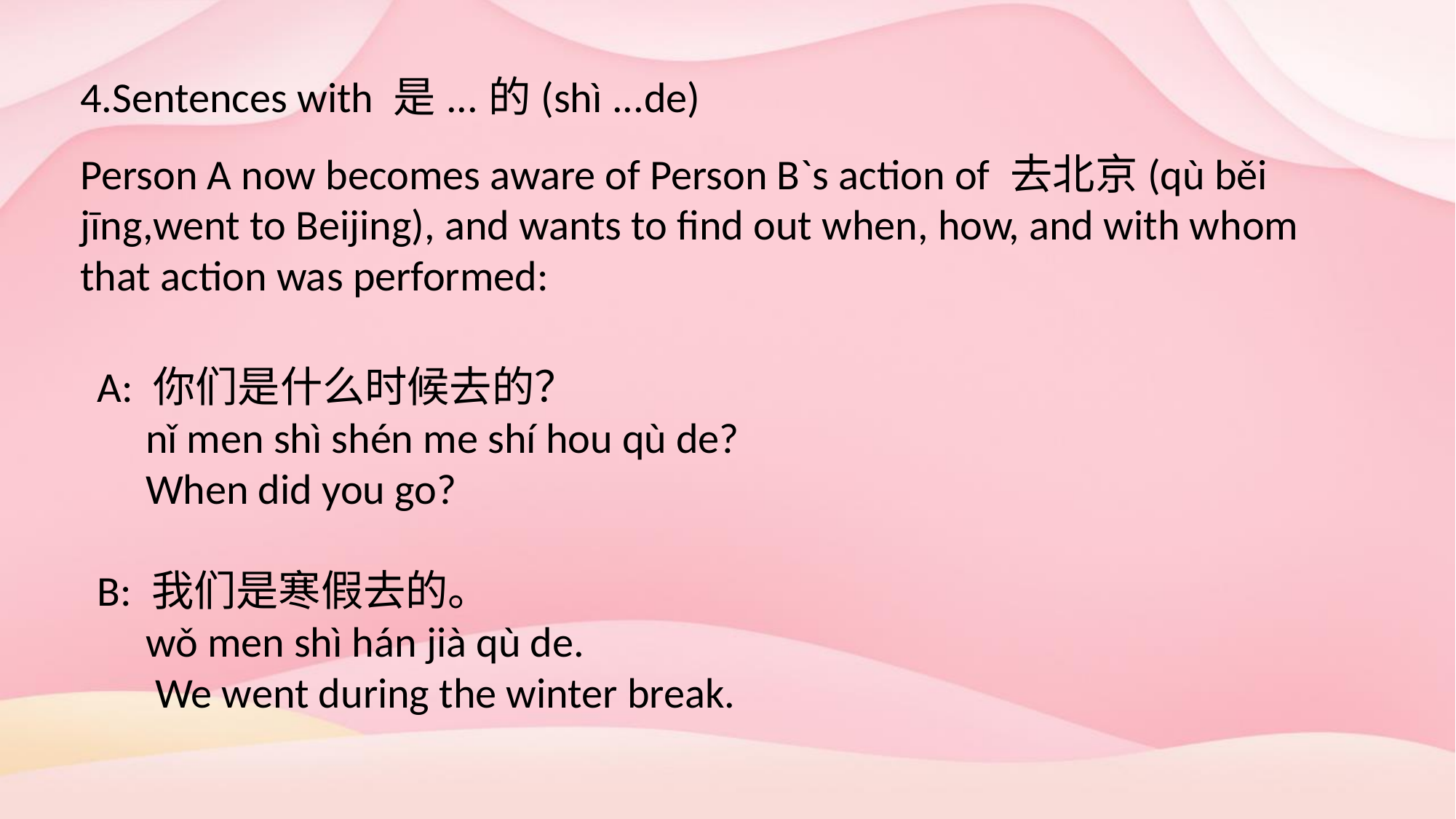

4.Sentences with 是...的(shì ...de)
Person A now becomes aware of Person B`s action of 去北京(qù běi jīng,went to Beijing), and wants to find out when, how, and with whom that action was performed:

A: 你们是什么时候去的？
     nǐ men shì shén me shí hou qù de?
     When did you go?

B: 我们是寒假去的。
     wǒ men shì hán jià qù de.
      We went during the winter break.